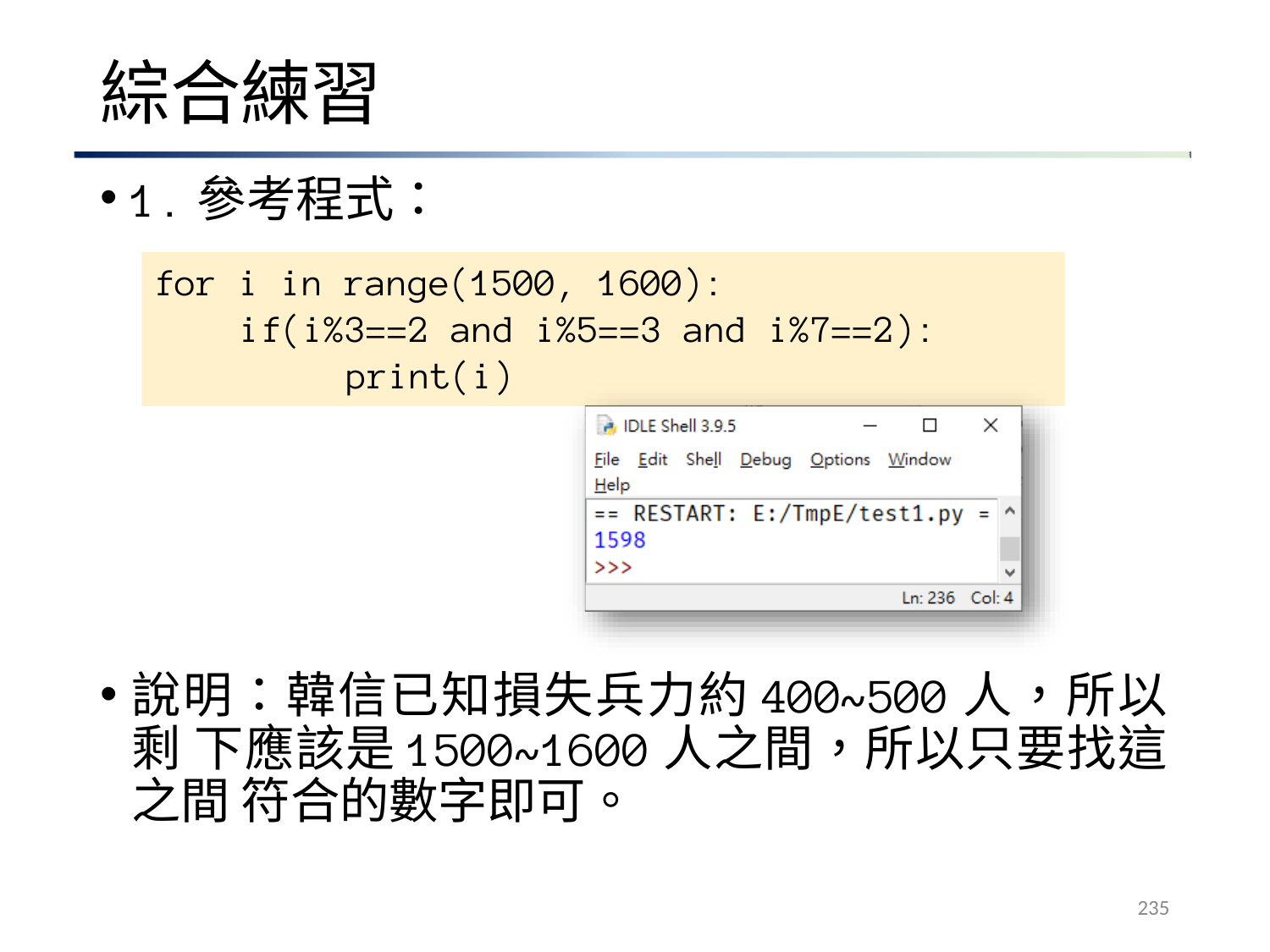

# 綜合練習
1.參考程式：
for i in range(1500, 1600):
if(i%3==2 and i%5==3 and i%7==2):  print(i)

說明：韓信已知損失兵力約400~500人，所以剩 下應該是1500~1600人之間，所以只要找這之間 符合的數字即可。
235